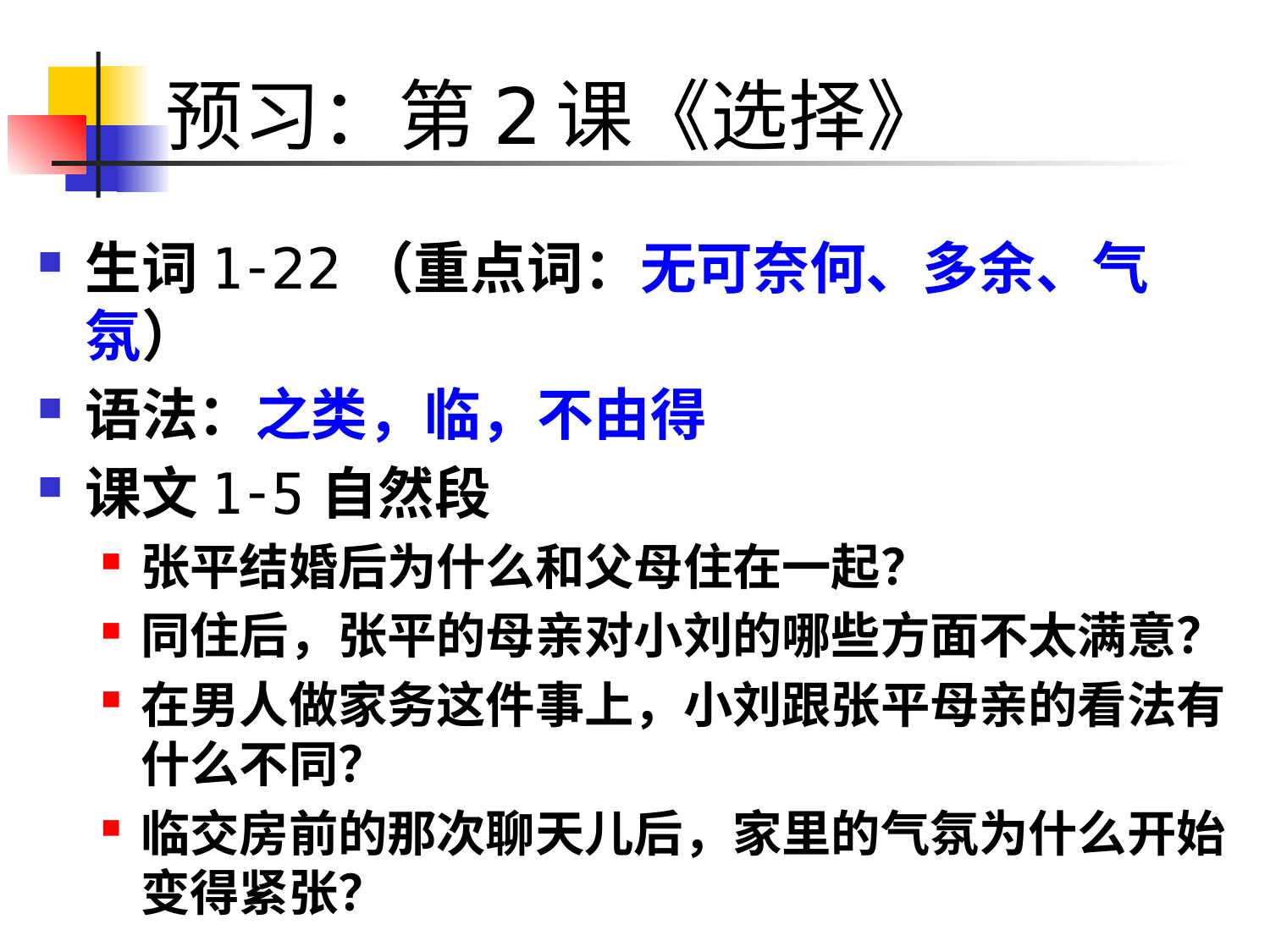

# 预习：第2课《选择》
生词1-22（重点词：无可奈何、多余、气氛）
语法：之类，临，不由得
课文1-5自然段
张平结婚后为什么和父母住在一起？
同住后，张平的母亲对小刘的哪些方面不太满意？
在男人做家务这件事上，小刘跟张平母亲的看法有什么不同？
临交房前的那次聊天儿后，家里的气氛为什么开始变得紧张？